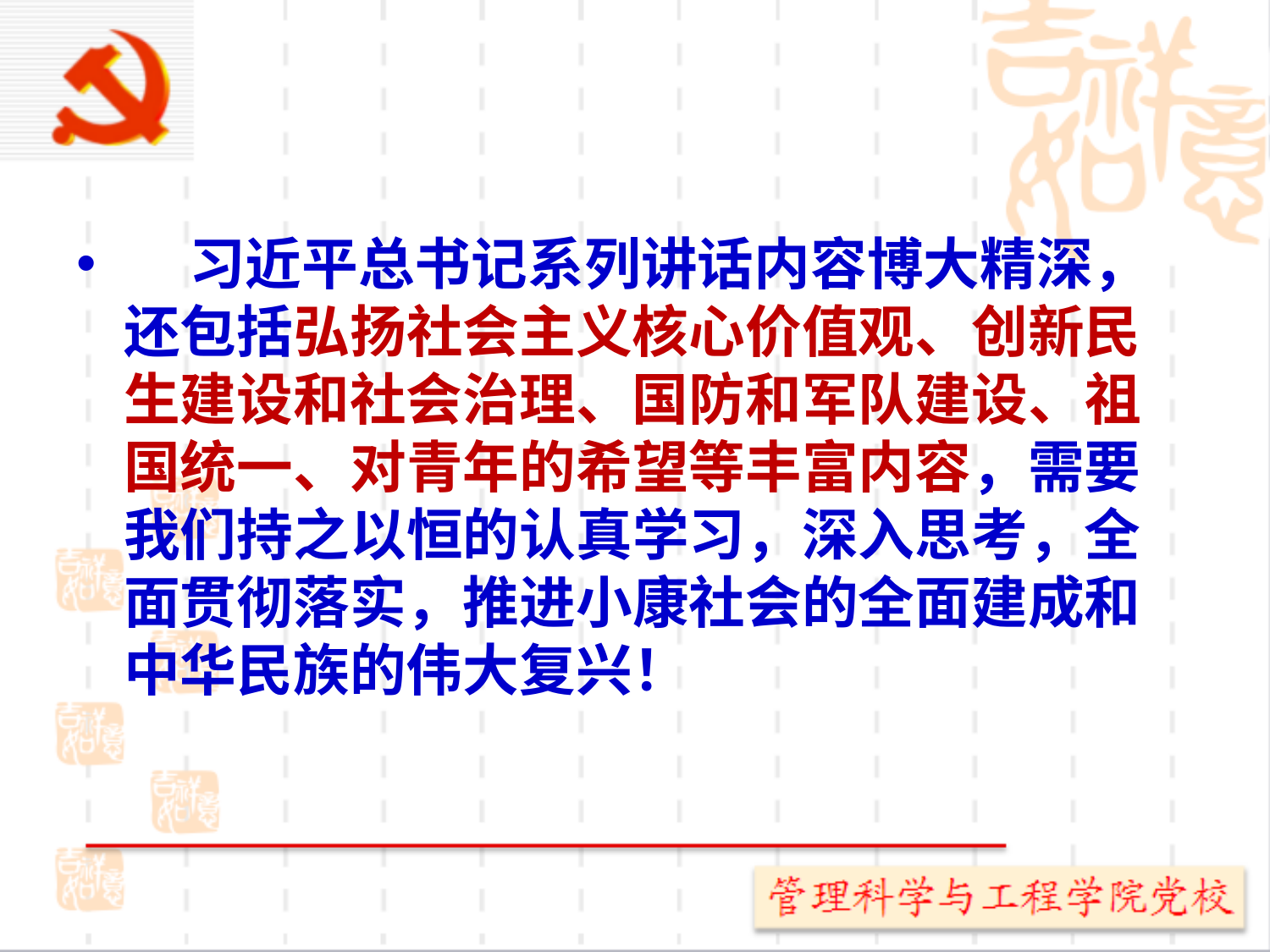

#
    习近平总书记系列讲话内容博大精深，还包括弘扬社会主义核心价值观、创新民生建设和社会治理、国防和军队建设、祖国统一、对青年的希望等丰富内容，需要我们持之以恒的认真学习，深入思考，全面贯彻落实，推进小康社会的全面建成和中华民族的伟大复兴！